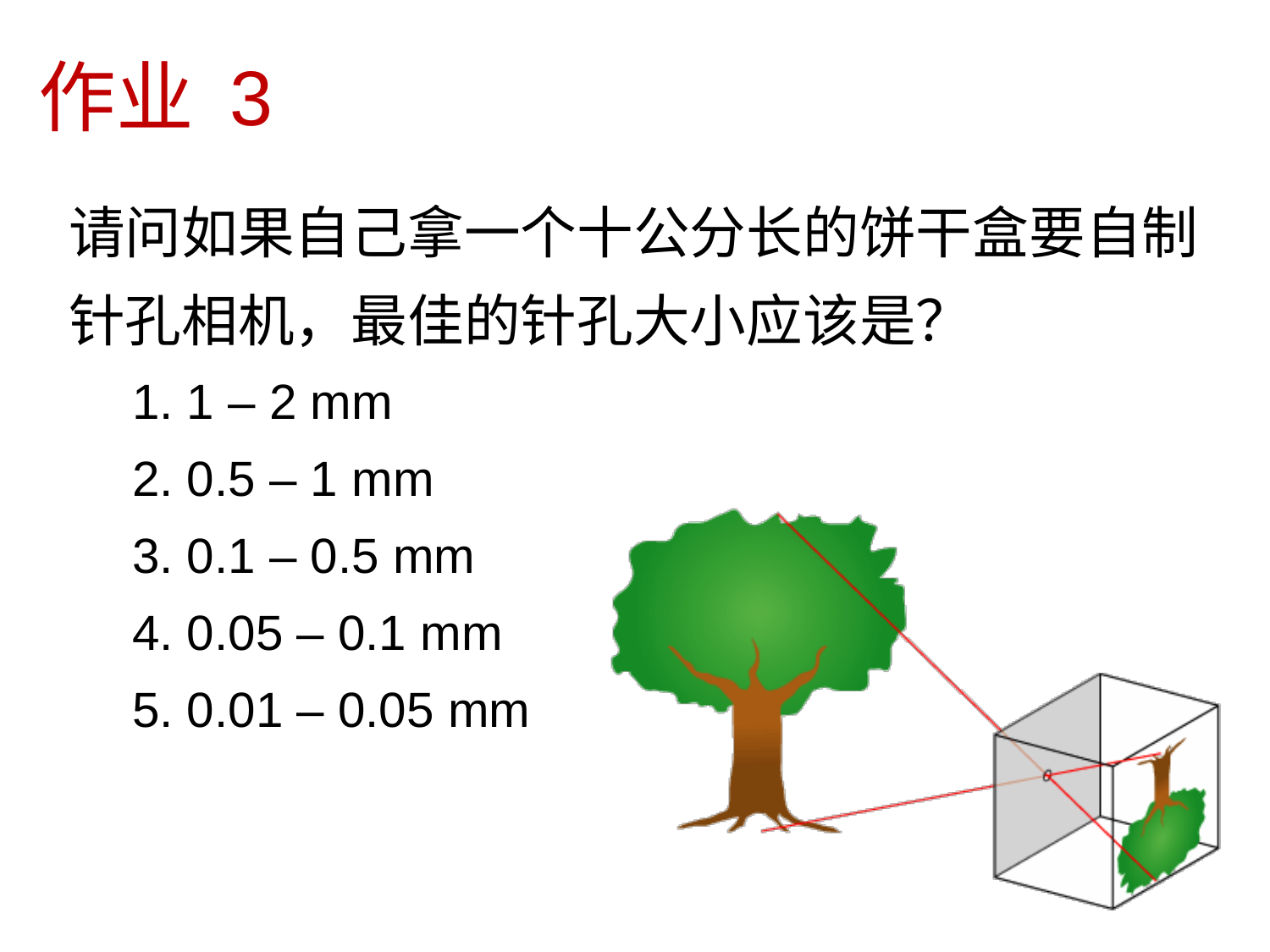

作业 3
请问如果自己拿一个十公分长的饼干盒要自制针孔相机，最佳的针孔大小应该是？
1. 1 – 2 mm
2. 0.5 – 1 mm
3. 0.1 – 0.5 mm
4. 0.05 – 0.1 mm
5. 0.01 – 0.05 mm